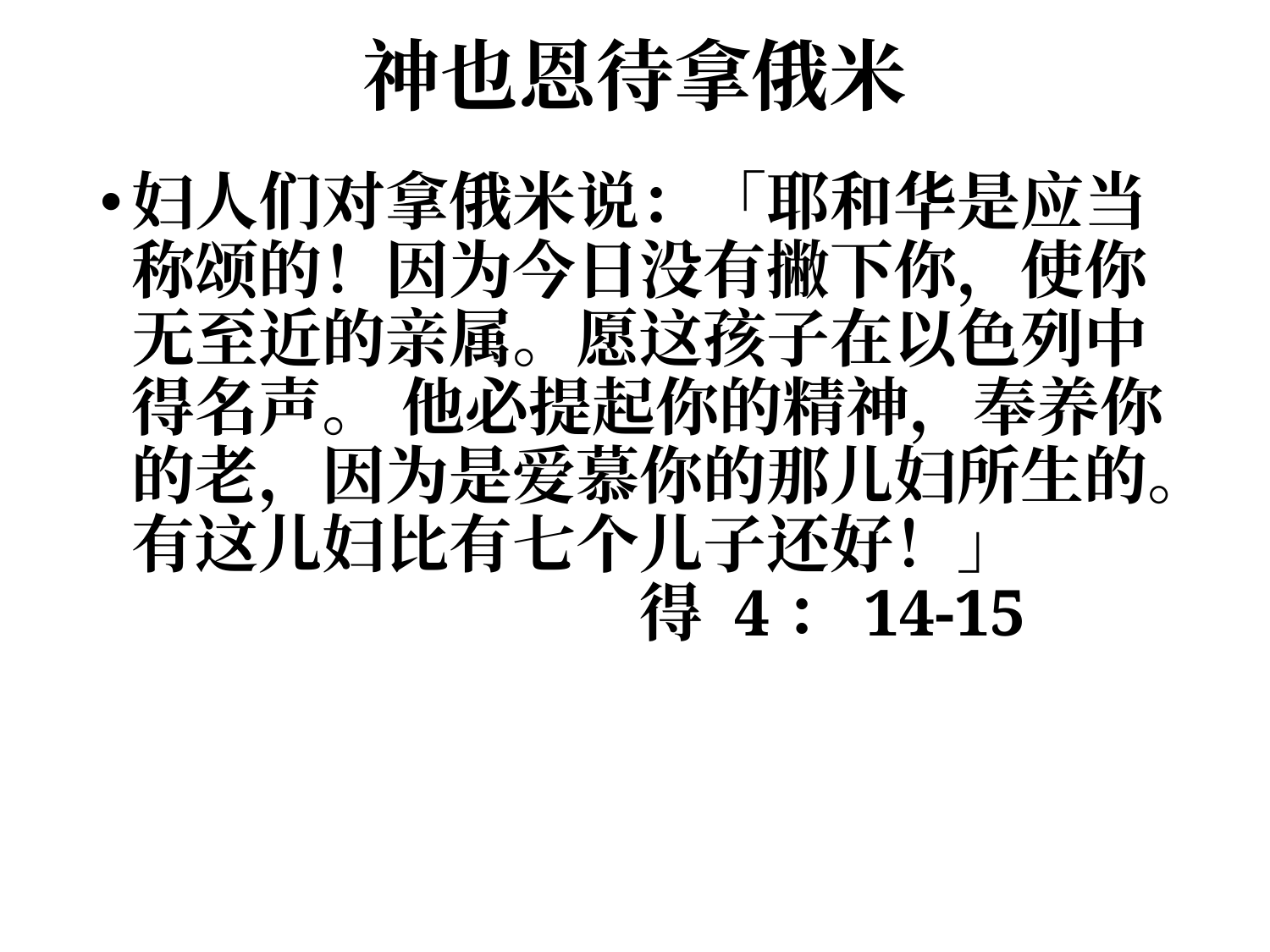

# 神也恩待拿俄米
妇人们对拿俄米说：「耶和华是应当称颂的！因为今日没有撇下你，使你无至近的亲属。愿这孩子在以色列中得名声。 他必提起你的精神，奉养你的老，因为是爱慕你的那儿妇所生的。有这儿妇比有七个儿子还好！」 					得 4：14-15